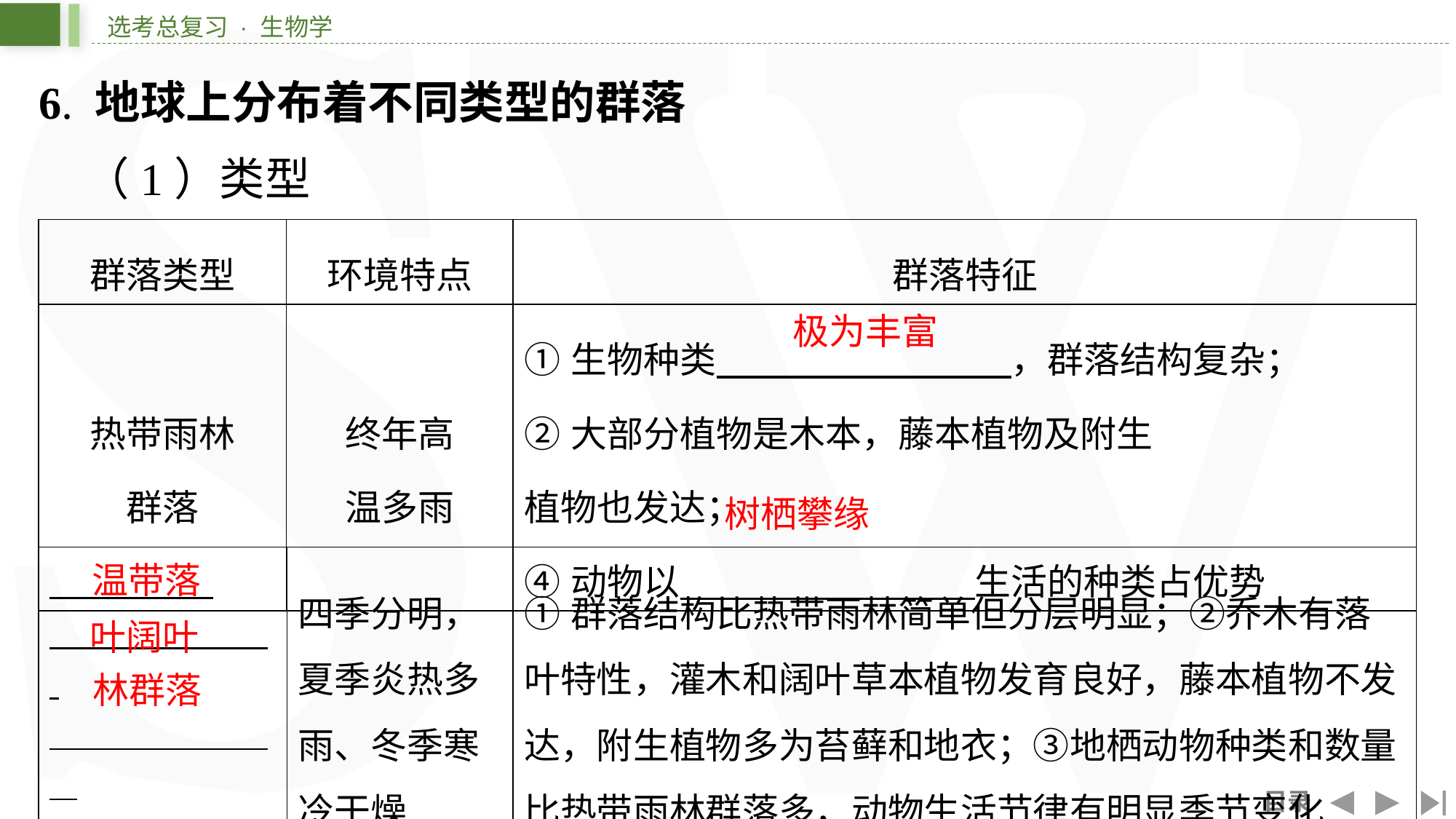

6. 地球上分布着不同类型的群落
（1）类型
| 群落类型 | 环境特点 | 群落特征 |
| --- | --- | --- |
| 热带雨林 群落 | 终年高 温多雨 | ①生物种类 ⁠，群落结构复杂； ②大部分植物是木本，藤本植物及附生 植物也发达； ④动物以 ⁠生活的种类占优势 |
极为丰富
树栖攀缘
| ⁠ ⁠ ⁠⁠ ⁠ ⁠ | 四季分明，夏季炎热多雨、冬季寒冷干燥 | ①群落结构比热带雨林简单但分层明显；②乔木有落叶特性，灌木和阔叶草本植物发育良好，藤本植物不发达，附生植物多为苔藓和地衣；③地栖动物种类和数量比热带雨林群落多，动物生活节律有明显季节变化 |
| --- | --- | --- |
温带落
叶阔叶
林群落